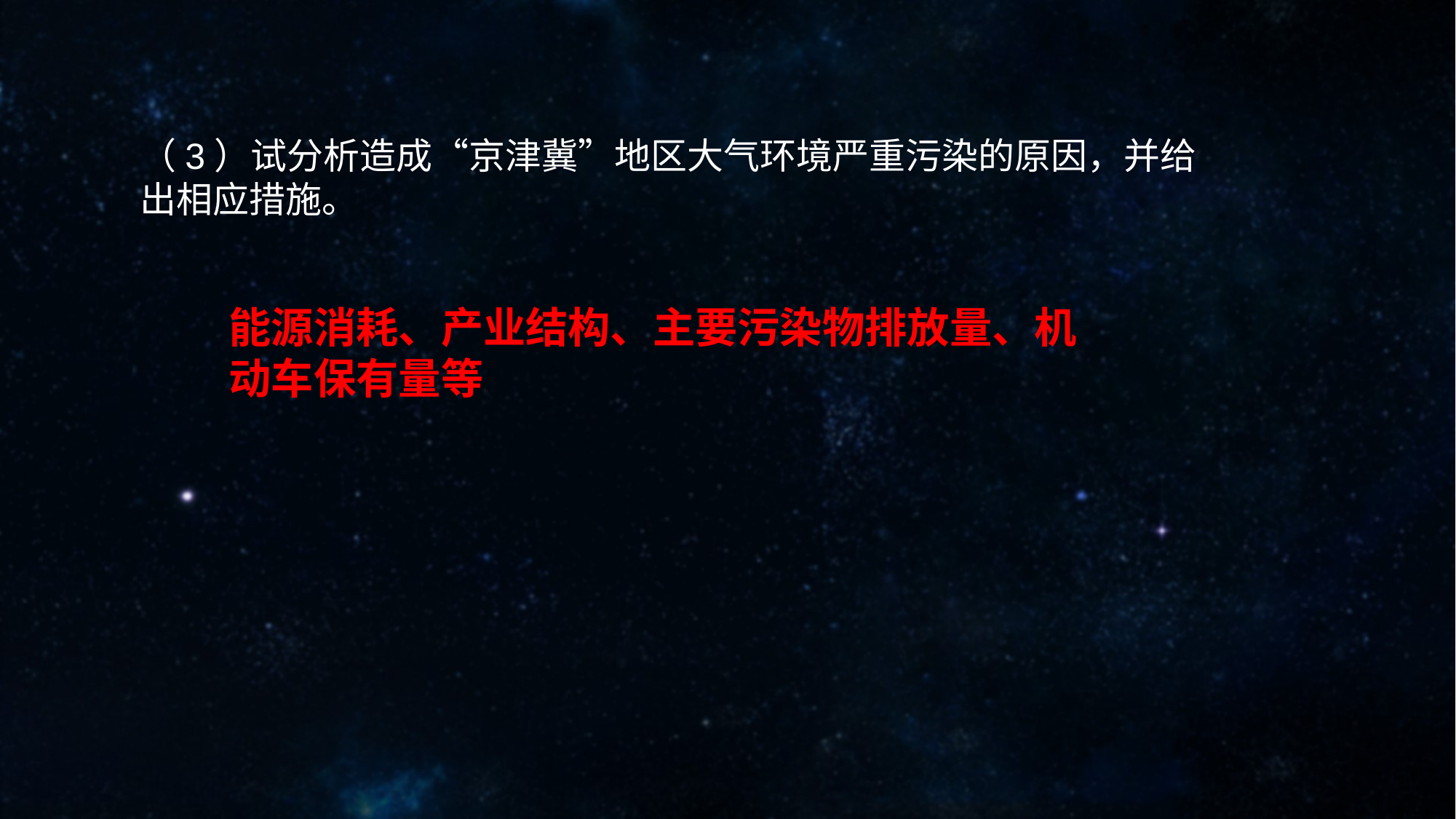

（3）试分析造成“京津冀”地区大气环境严重污染的原因，并给出相应措施。

能源消耗、产业结构、主要污染物排放量、机动车保有量等